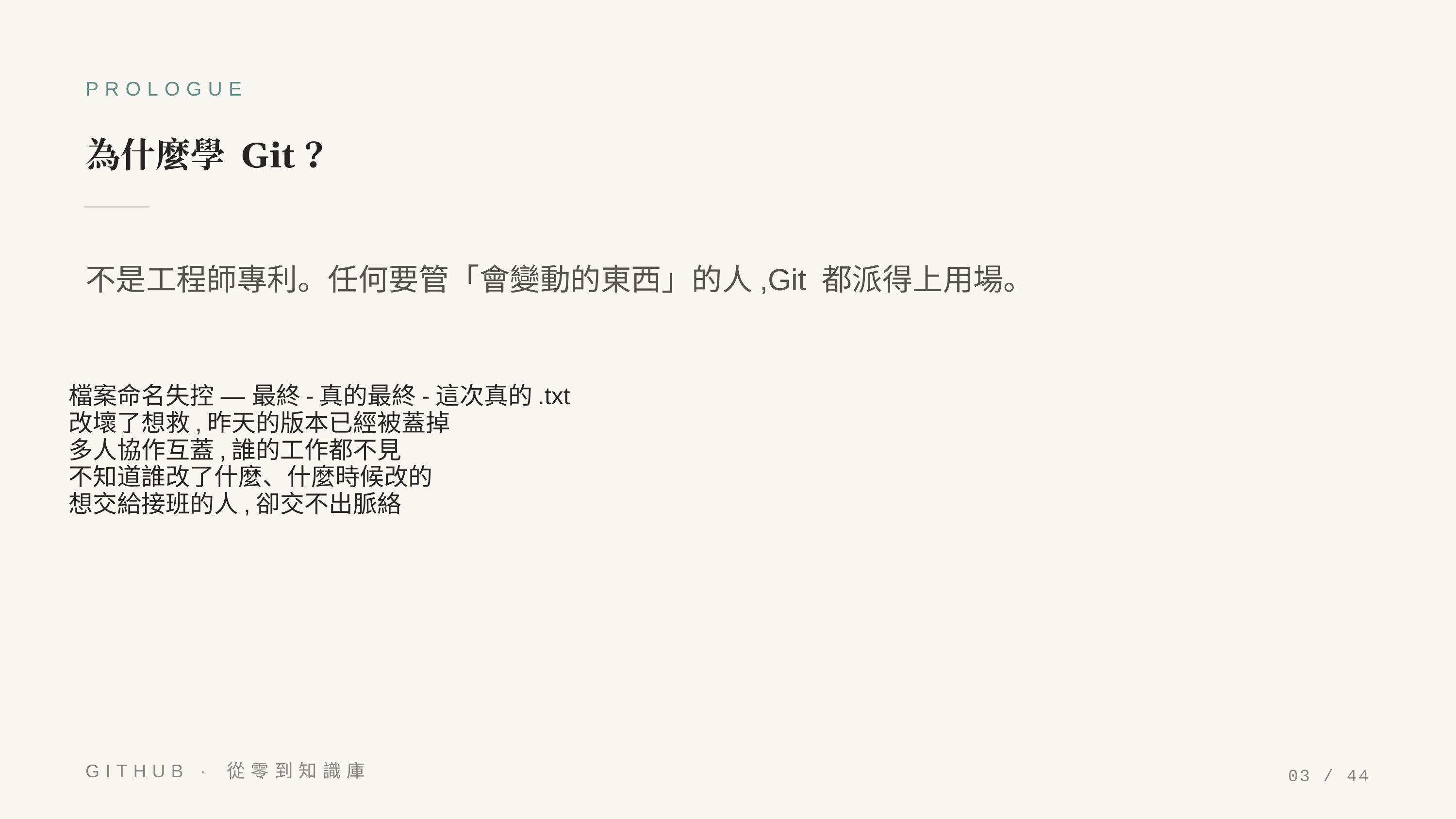

PROLOGUE
為什麼學 Git ?

不是工程師專利。任何要管「會變動的東西」的人,Git 都派得上用場。
檔案命名失控 — 最終-真的最終-這次真的.txt
改壞了想救,昨天的版本已經被蓋掉
多人協作互蓋,誰的工作都不見
不知道誰改了什麼、什麼時候改的
想交給接班的人,卻交不出脈絡
GITHUB · 從零到知識庫
03 / 44